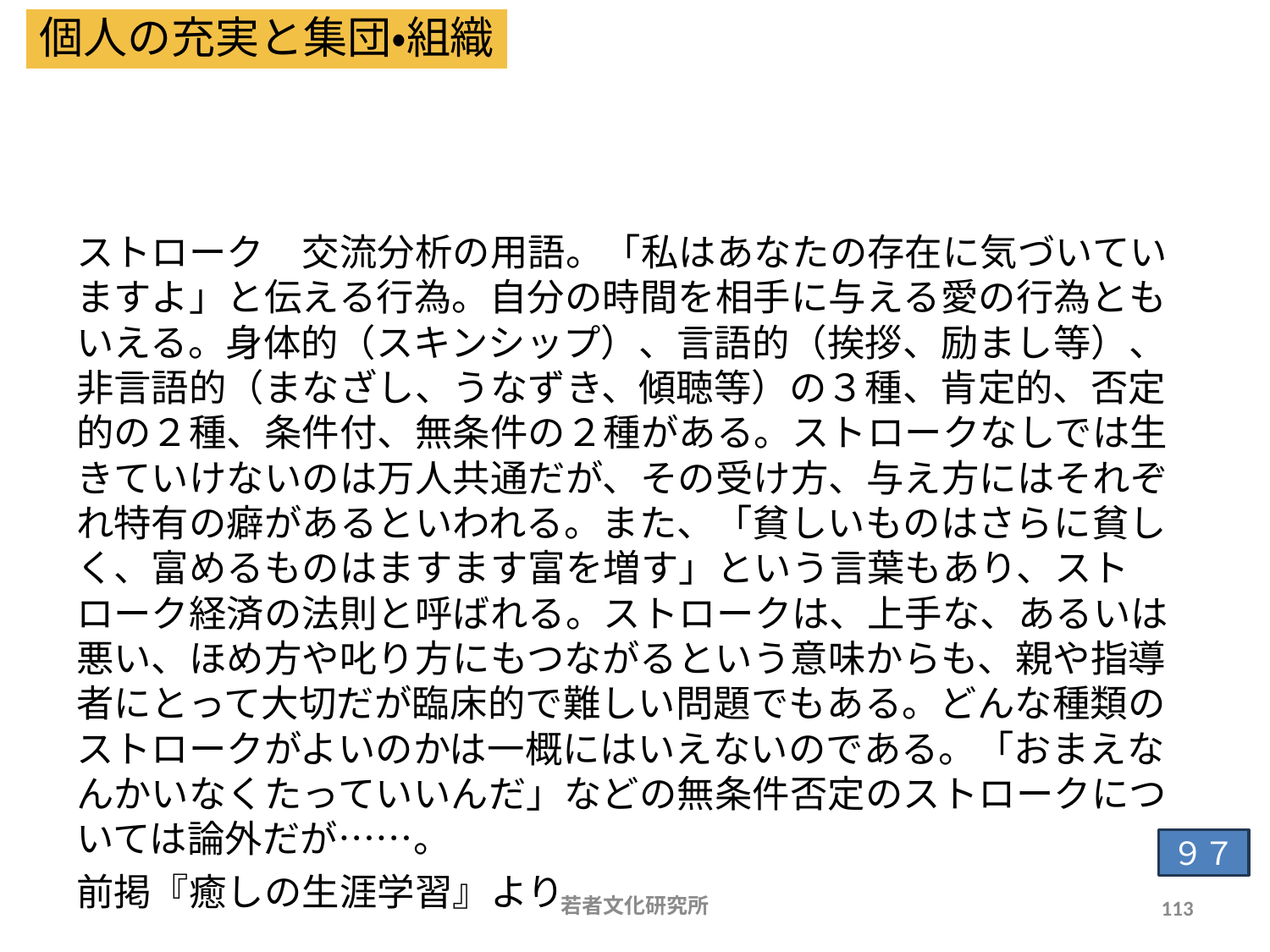

個人の充実と集団・組織
# ストローク
ストローク　交流分析の用語。「私はあなたの存在に気づいていますよ」と伝える行為。自分の時間を相手に与える愛の行為ともいえる。身体的（スキンシップ）、言語的（挨拶、励まし等）、非言語的（まなざし、うなずき、傾聴等）の３種、肯定的、否定的の２種、条件付、無条件の２種がある。ストロークなしでは生きていけないのは万人共通だが、その受け方、与え方にはそれぞれ特有の癖があるといわれる。また、「貧しいものはさらに貧しく、富めるものはますます富を増す」という言葉もあり、ストローク経済の法則と呼ばれる。ストロークは、上手な、あるいは悪い、ほめ方や叱り方にもつながるという意味からも、親や指導者にとって大切だが臨床的で難しい問題でもある。どんな種類のストロークがよいのかは一概にはいえないのである。「おまえなんかいなくたっていいんだ」などの無条件否定のストロークについては論外だが……。
前掲『癒しの生涯学習』より

９７
若者文化研究所
113